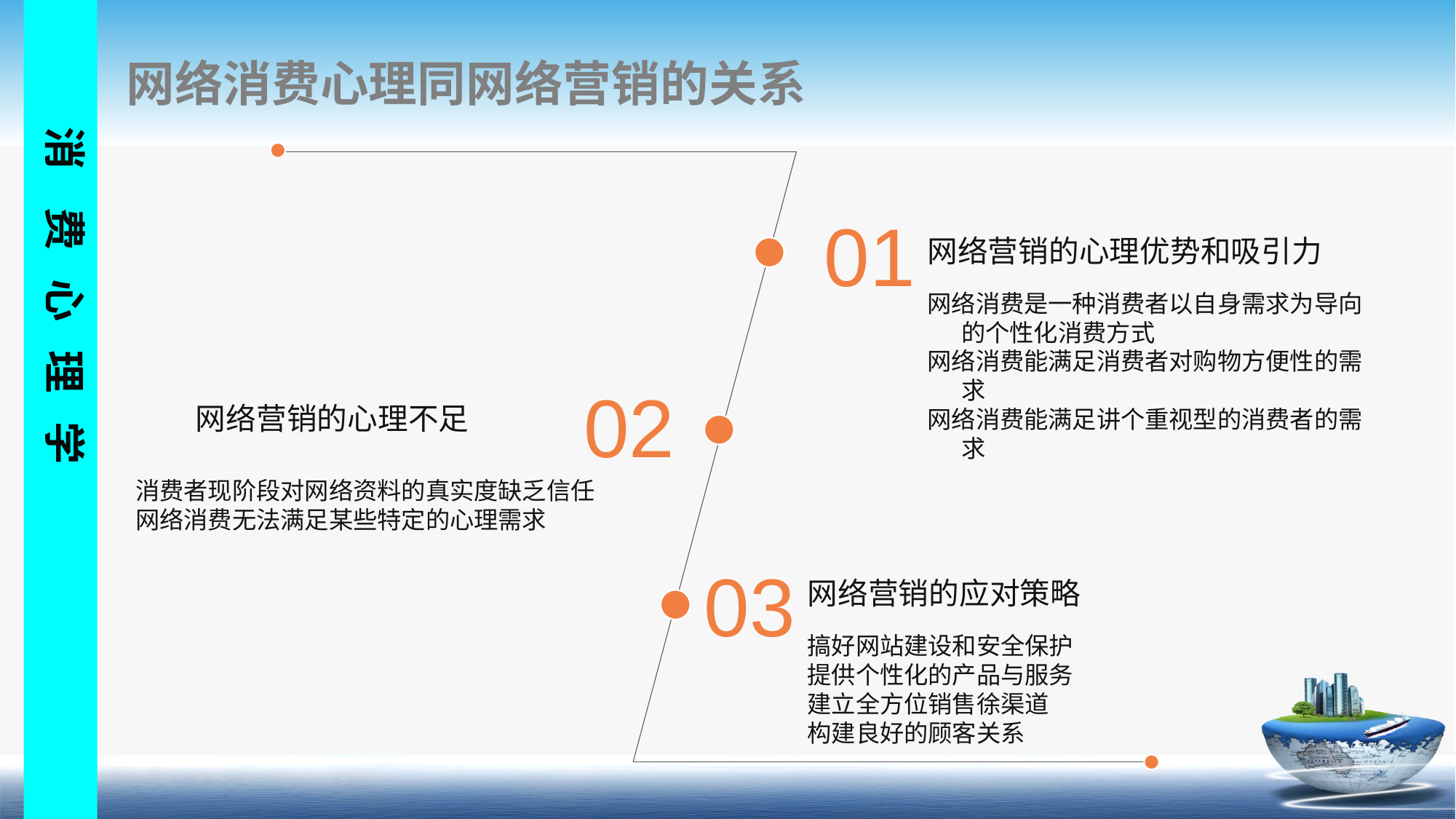

网络消费心理同网络营销的关系

01
网络营销的心理优势和吸引力

网络消费是一种消费者以自身需求为导向的个性化消费方式
网络消费能满足消费者对购物方便性的需求
网络消费能满足讲个重视型的消费者的需求
02
网络营销的心理不足

消费者现阶段对网络资料的真实度缺乏信任
网络消费无法满足某些特定的心理需求
03
网络营销的应对策略

搞好网站建设和安全保护
提供个性化的产品与服务
建立全方位销售徐渠道
构建良好的顾客关系